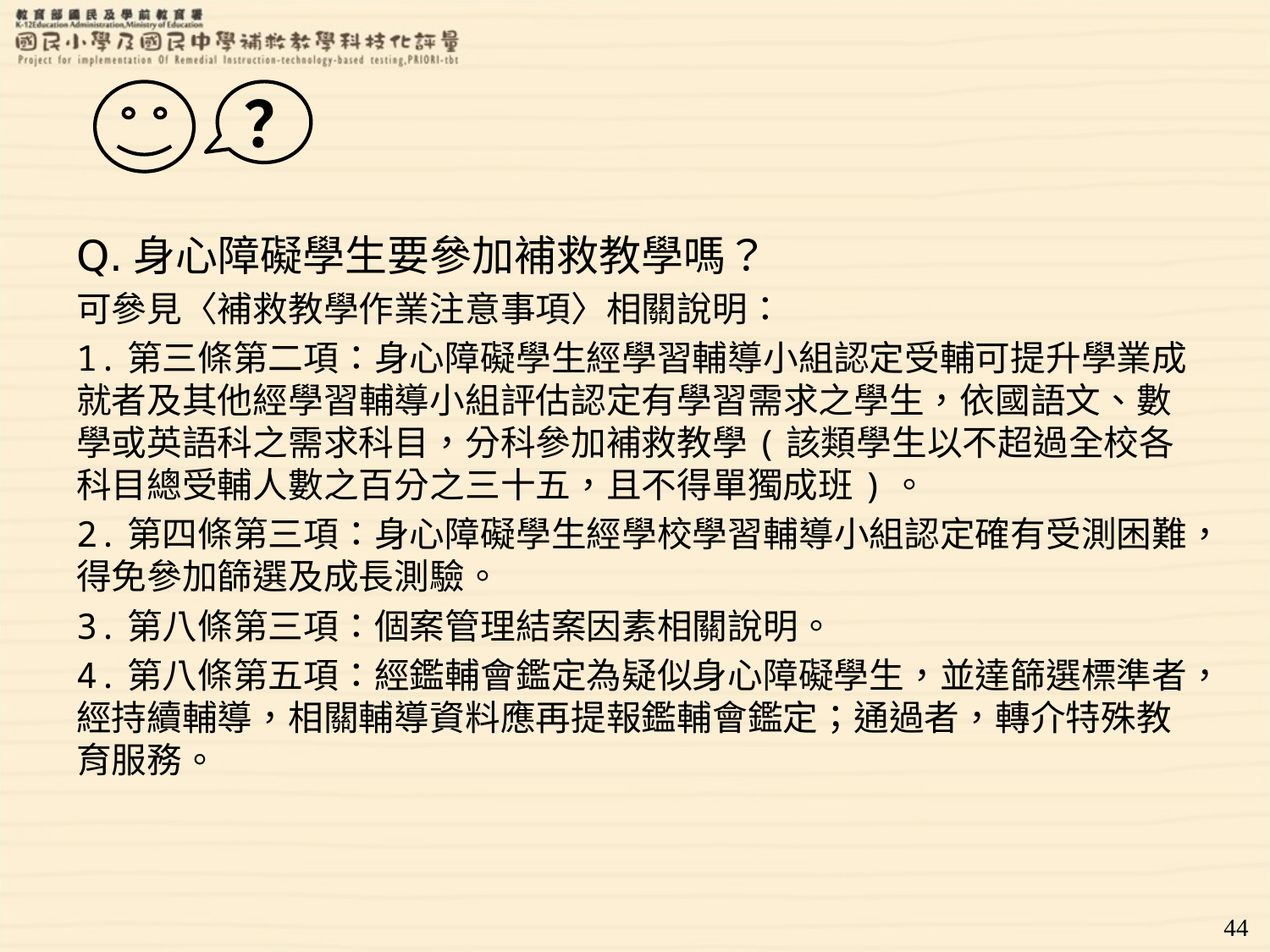

？
Q.身心障礙學生要參加補救教學嗎？
可參見〈補救教學作業注意事項〉相關說明：
1.第三條第二項：身心障礙學生經學習輔導小組認定受輔可提升學業成就者及其他經學習輔導小組評估認定有學習需求之學生，依國語文、數學或英語科之需求科目，分科參加補救教學(該類學生以不超過全校各科目總受輔人數之百分之三十五，且不得單獨成班)。
2.第四條第三項：身心障礙學生經學校學習輔導小組認定確有受測困難，得免參加篩選及成長測驗。
3.第八條第三項：個案管理結案因素相關說明。
4.第八條第五項：經鑑輔會鑑定為疑似身心障礙學生，並達篩選標準者，經持續輔導，相關輔導資料應再提報鑑輔會鑑定；通過者，轉介特殊教育服務。

44